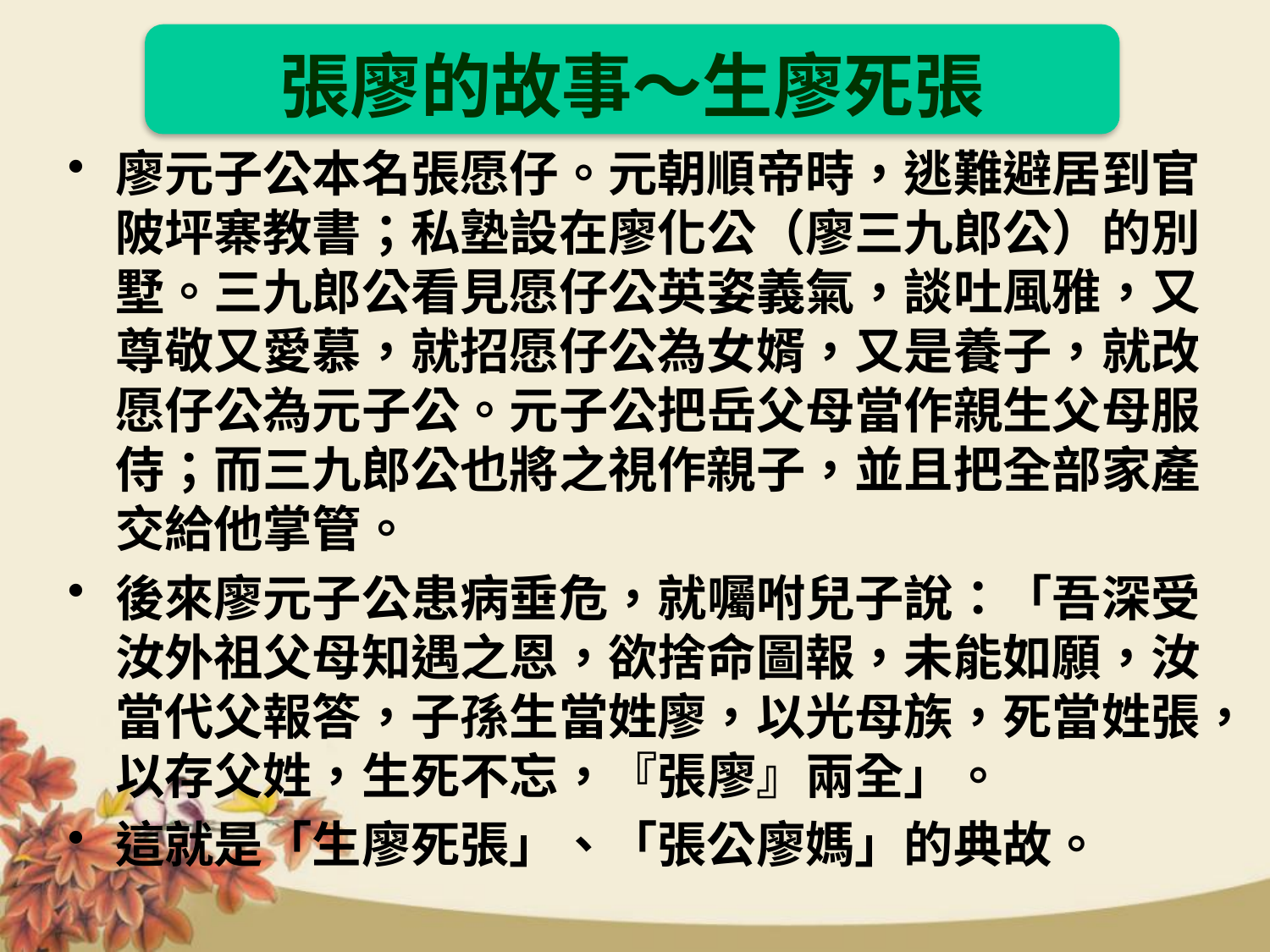

張廖的故事～生廖死張
廖元子公本名張愿仔。元朝順帝時，逃難避居到官陂坪寨教書；私塾設在廖化公（廖三九郎公）的別墅。三九郎公看見愿仔公英姿義氣，談吐風雅，又尊敬又愛慕，就招愿仔公為女婿，又是養子，就改愿仔公為元子公。元子公把岳父母當作親生父母服侍；而三九郎公也將之視作親子，並且把全部家產交給他掌管。
後來廖元子公患病垂危，就囑咐兒子說：「吾深受汝外祖父母知遇之恩，欲捨命圖報，未能如願，汝當代父報答，子孫生當姓廖，以光母族，死當姓張，以存父姓，生死不忘，『張廖』兩全」。
這就是「生廖死張」、「張公廖媽」的典故。